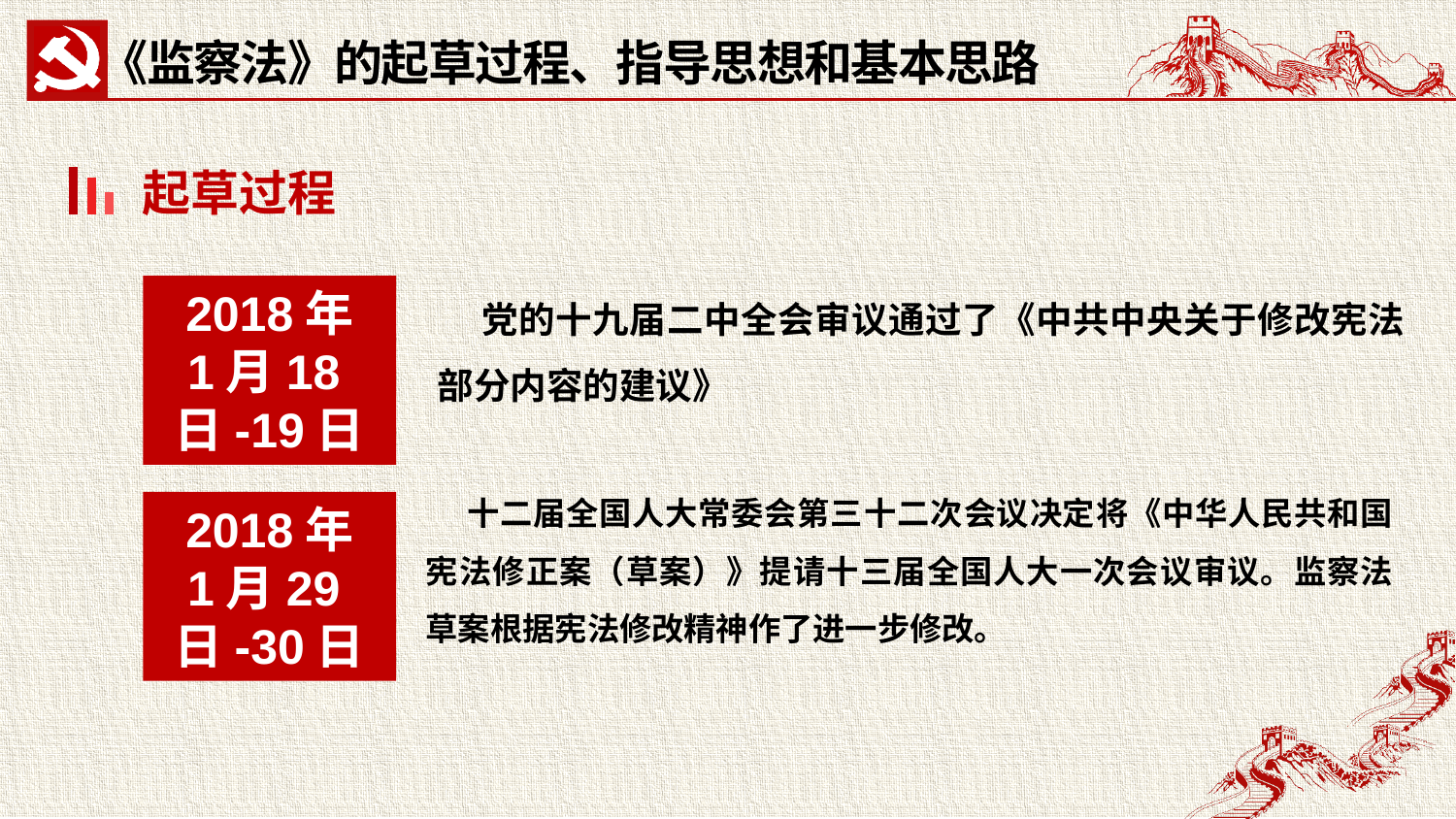

《监察法》的起草过程、指导思想和基本思路
起草过程
    党的十九届二中全会审议通过了《中共中央关于修改宪法部分内容的建议》
2018年
1月18日-19日
    十二届全国人大常委会第三十二次会议决定将《中华人民共和国宪法修正案（草案）》提请十三届全国人大一次会议审议。监察法草案根据宪法修改精神作了进一步修改。
2018年
1月29日-30日